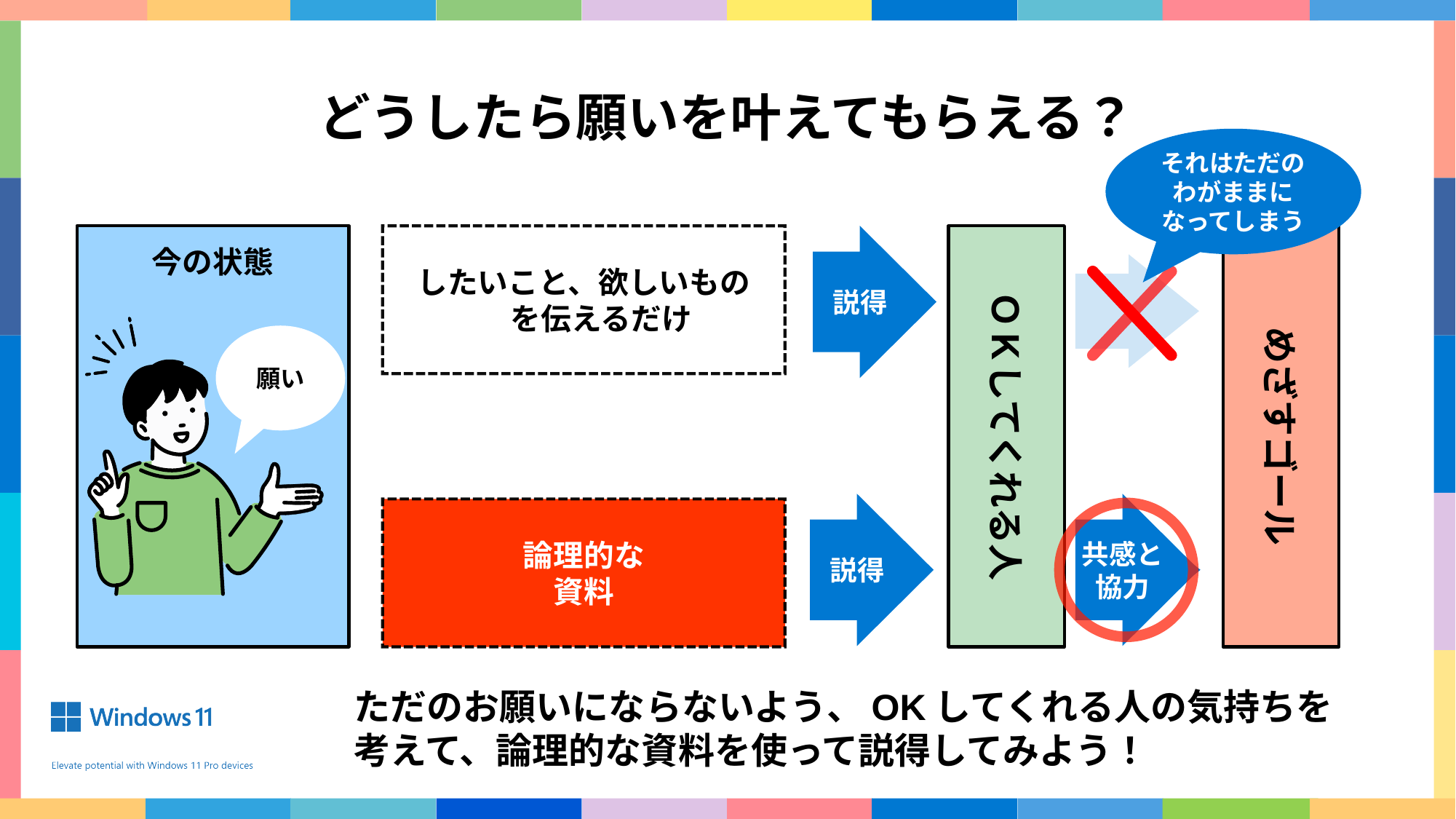

どうしたら願いを叶えてもらえる？
それはただの
わがままに
なってしまう
したいこと、欲しいもの
    を伝えるだけ
説得
めざすゴール
今の状態
ＯＫしてくれる人

願い
説得
共感と
協力
論理的な
資料

ただのお願いにならないよう、OKしてくれる人の気持ちを
考えて、論理的な資料を使って説得してみよう！